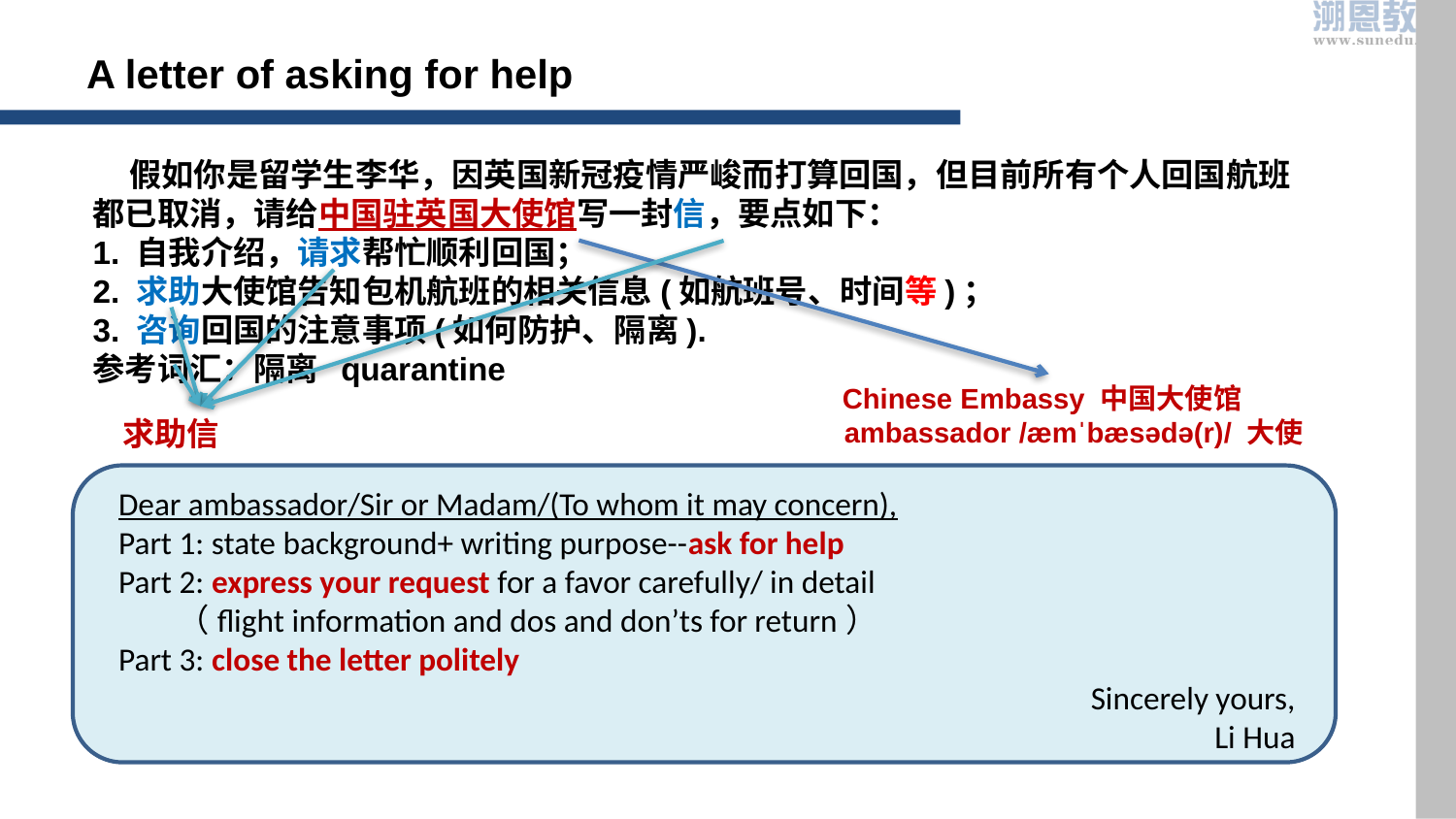

# A letter of asking for help
    假如你是留学生李华，因英国新冠疫情严峻而打算回国，但目前所有个人回国航班都已取消，请给中国驻英国大使馆写一封信，要点如下：
1. 自我介绍，请求帮忙顺利回国；
2. 求助大使馆告知包机航班的相关信息(如航班号、时间等)；
3. 咨询回国的注意事项(如何防护、隔离).
参考词汇：隔离  quarantine
 Chinese Embassy 中国大使馆
 ambassador /æmˈbæsədə(r)/ 大使
 求助信

Dear ambassador/Sir or Madam/(To whom it may concern),
Part 1: state background+ writing purpose--ask for help
Part 2: express your request for a favor carefully/ in detail
       （flight information and dos and don’ts for return）
Part 3: close the letter politely
Sincerely yours,
Li Hua